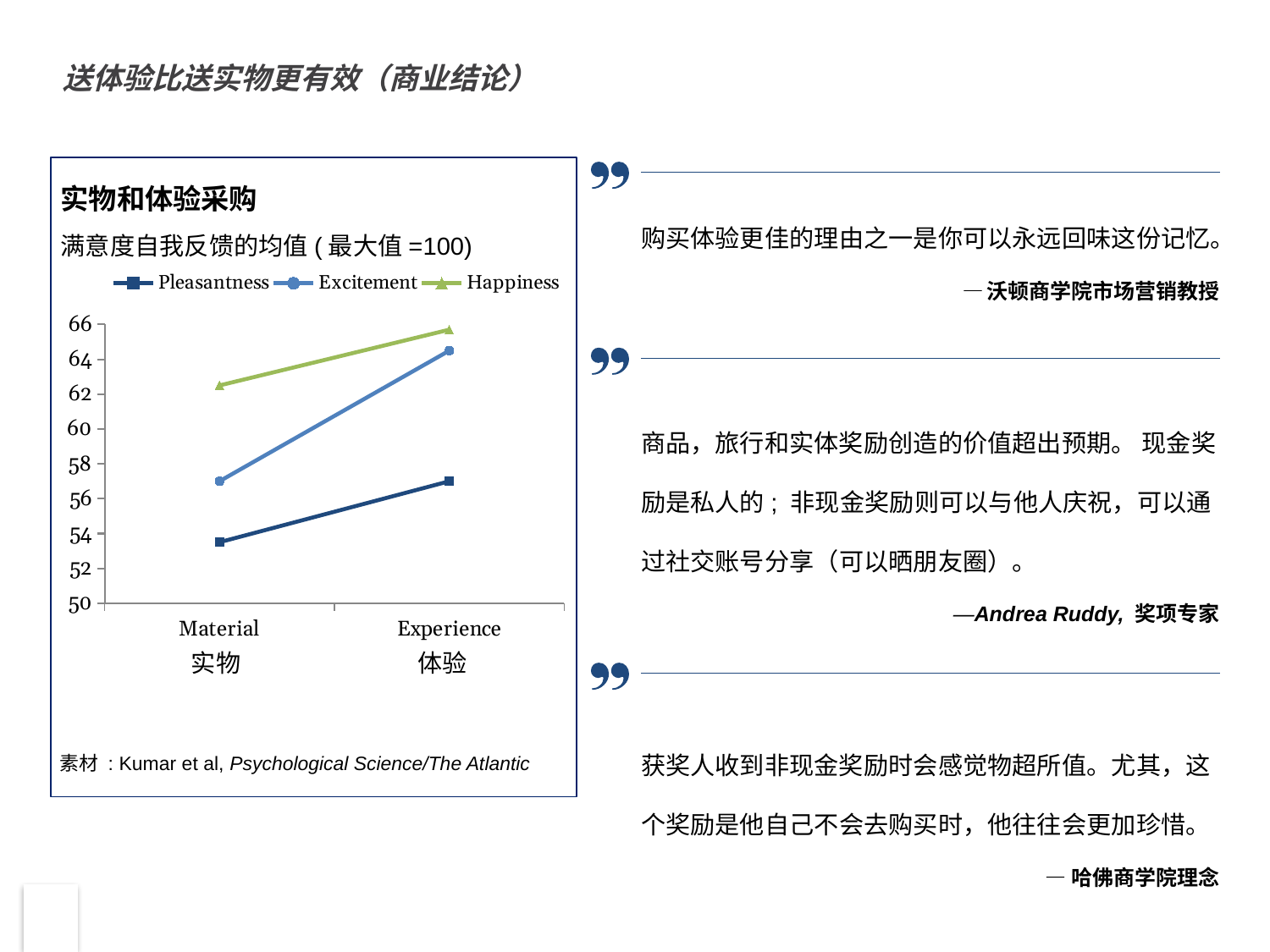

# 送体验比送实物更有效（商业结论）

购买体验更佳的理由之一是你可以永远回味这份记忆。
—沃顿商学院市场营销教授

实物和体验采购
满意度自我反馈的均值(最大值=100)

### Chart

| Category | Pleasantness | Excitement | Happiness |
|---|---|---|---|
| Material | 53.5 | 57.0 | 62.5 |
| Experience | 57.0 | 64.5 | 65.7 |

商品，旅行和实体奖励创造的价值超出预期。 现金奖励是私人的; 非现金奖励则可以与他人庆祝，可以通过社交账号分享（可以晒朋友圈）。
—Andrea Ruddy, 奖项专家
实物
体验

获奖人收到非现金奖励时会感觉物超所值。尤其，这个奖励是他自己不会去购买时，他往往会更加珍惜。
—哈佛商学院理念
素材 : Kumar et al, Psychological Science/The Atlantic